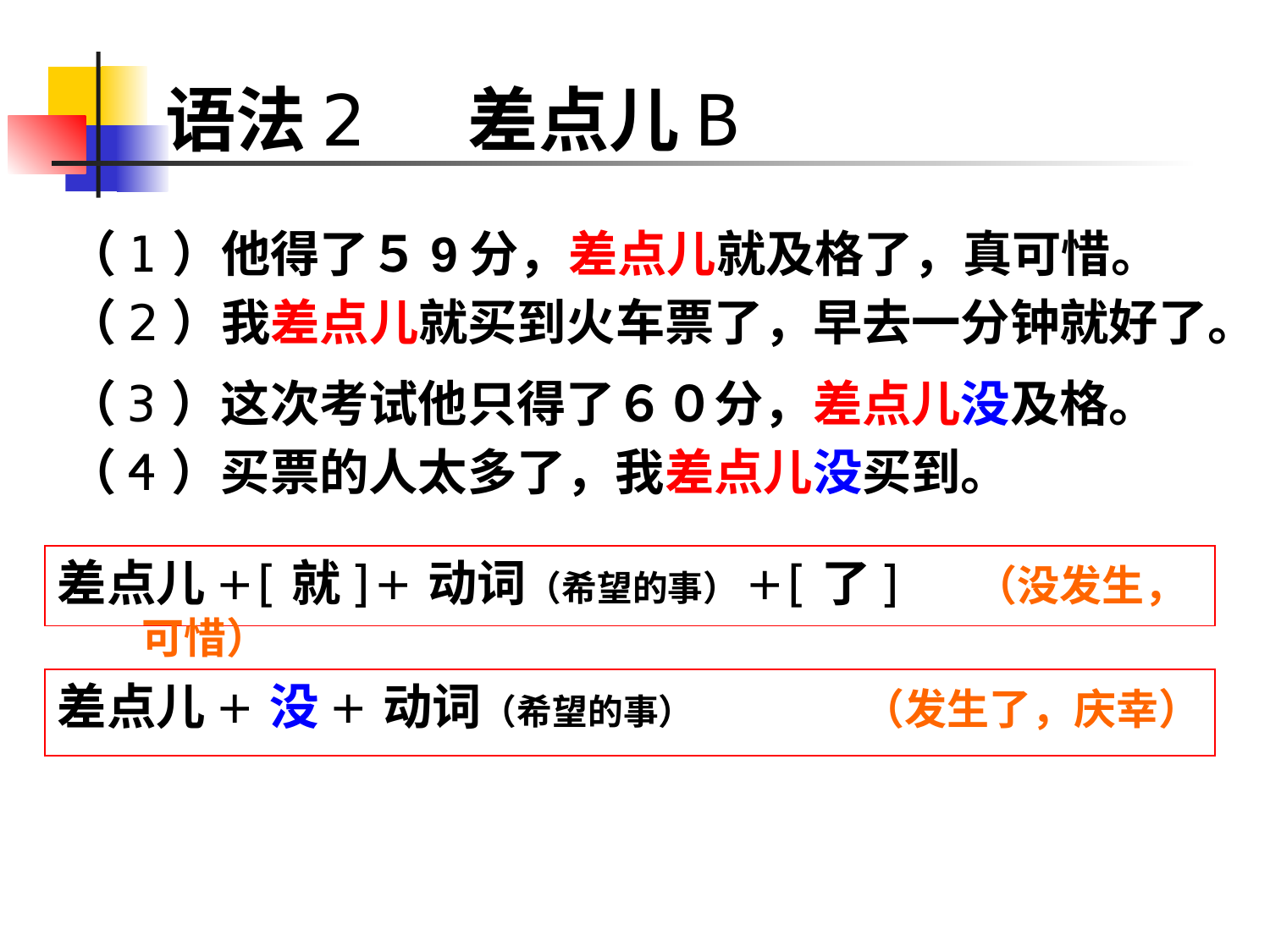

# 语法2    差点儿B
（1）他得了５9分，差点儿就及格了，真可惜。
（2）我差点儿就买到火车票了，早去一分钟就好了。
（3）这次考试他只得了６０分，差点儿没及格。
（4）买票的人太多了，我差点儿没买到。
差点儿+[就]+动词（希望的事）+[了]    （没发生，可惜）
差点儿+没+动词（希望的事）               （发生了，庆幸）